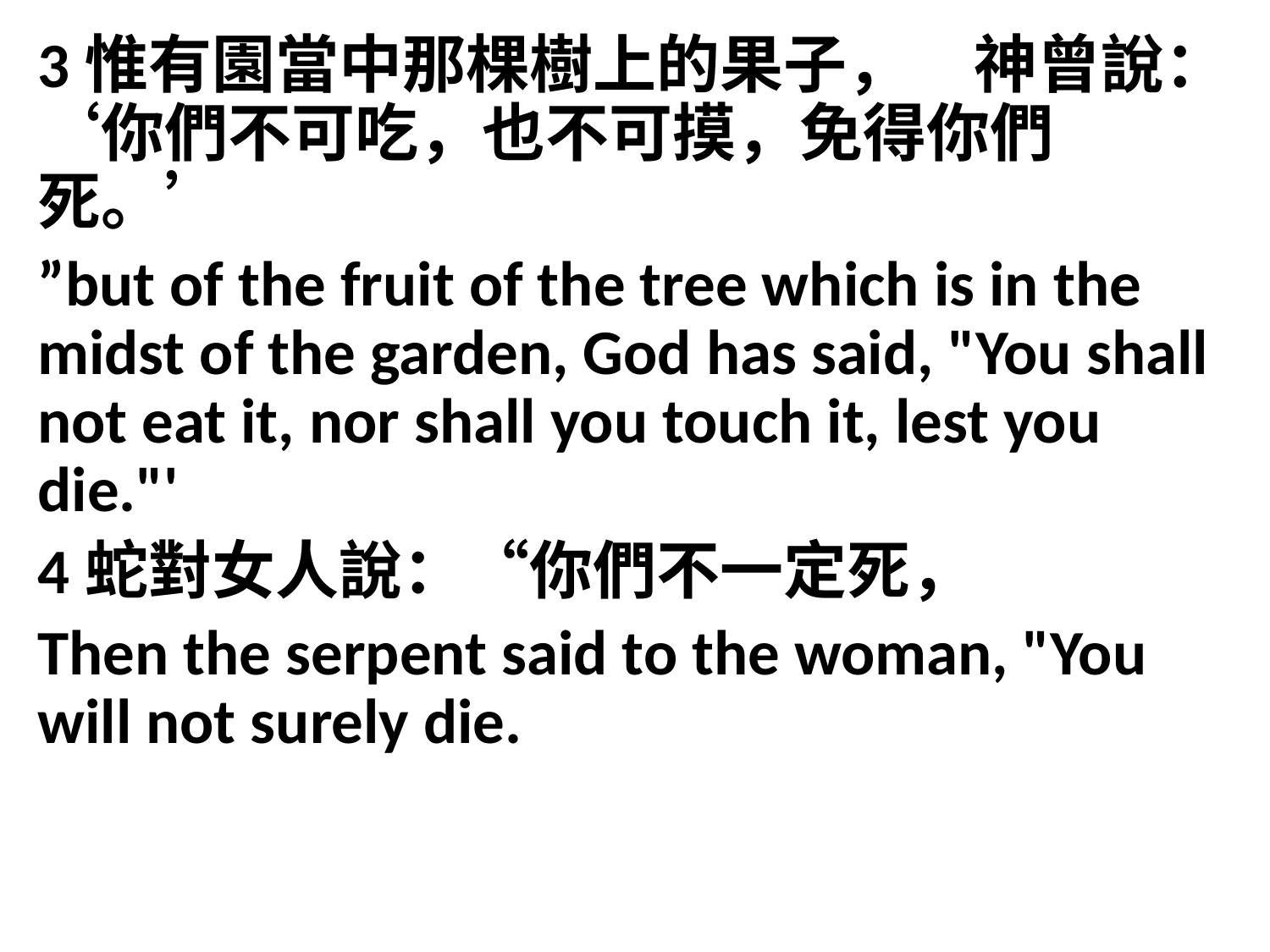

3惟有園當中那棵樹上的果子，　神曾說：‘你們不可吃，也不可摸，免得你們死。’
”but of the fruit of the tree which is in the midst of the garden, God has said, "You shall not eat it, nor shall you touch it, lest you die."'
4蛇對女人說：“你們不一定死，
Then the serpent said to the woman, "You will not surely die.